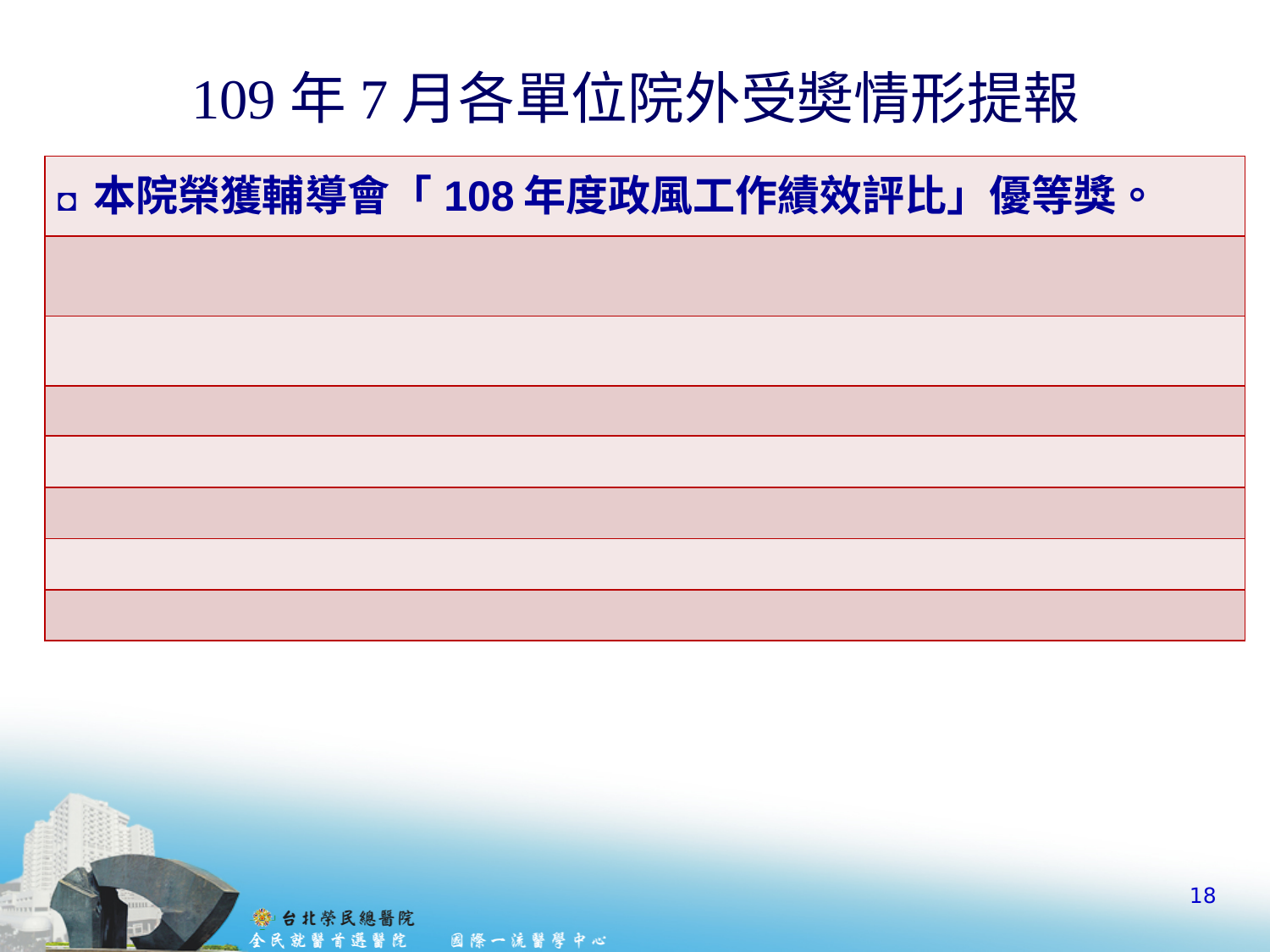

# 109年7月各單位院外受奬情形提報
| ◘ 本院榮獲輔導會「108年度政風工作績效評比」優等獎。 |
| --- |
|  |
|  |
|  |
|  |
|  |
|  |
|  |
18